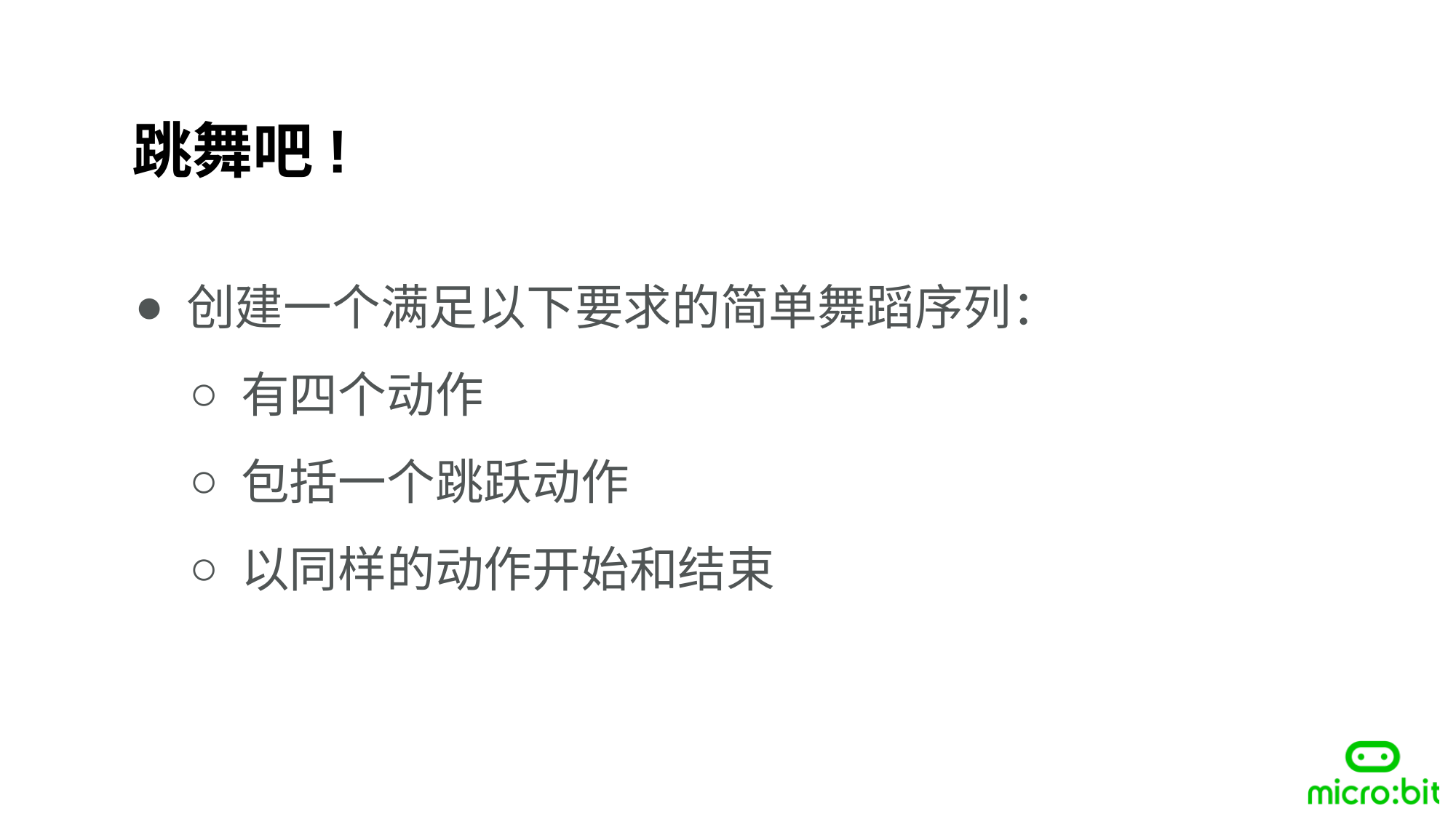

跳舞吧!

创建一个满足以下要求的简单舞蹈序列：
有四个动作
包括一个跳跃动作
以同样的动作开始和结束